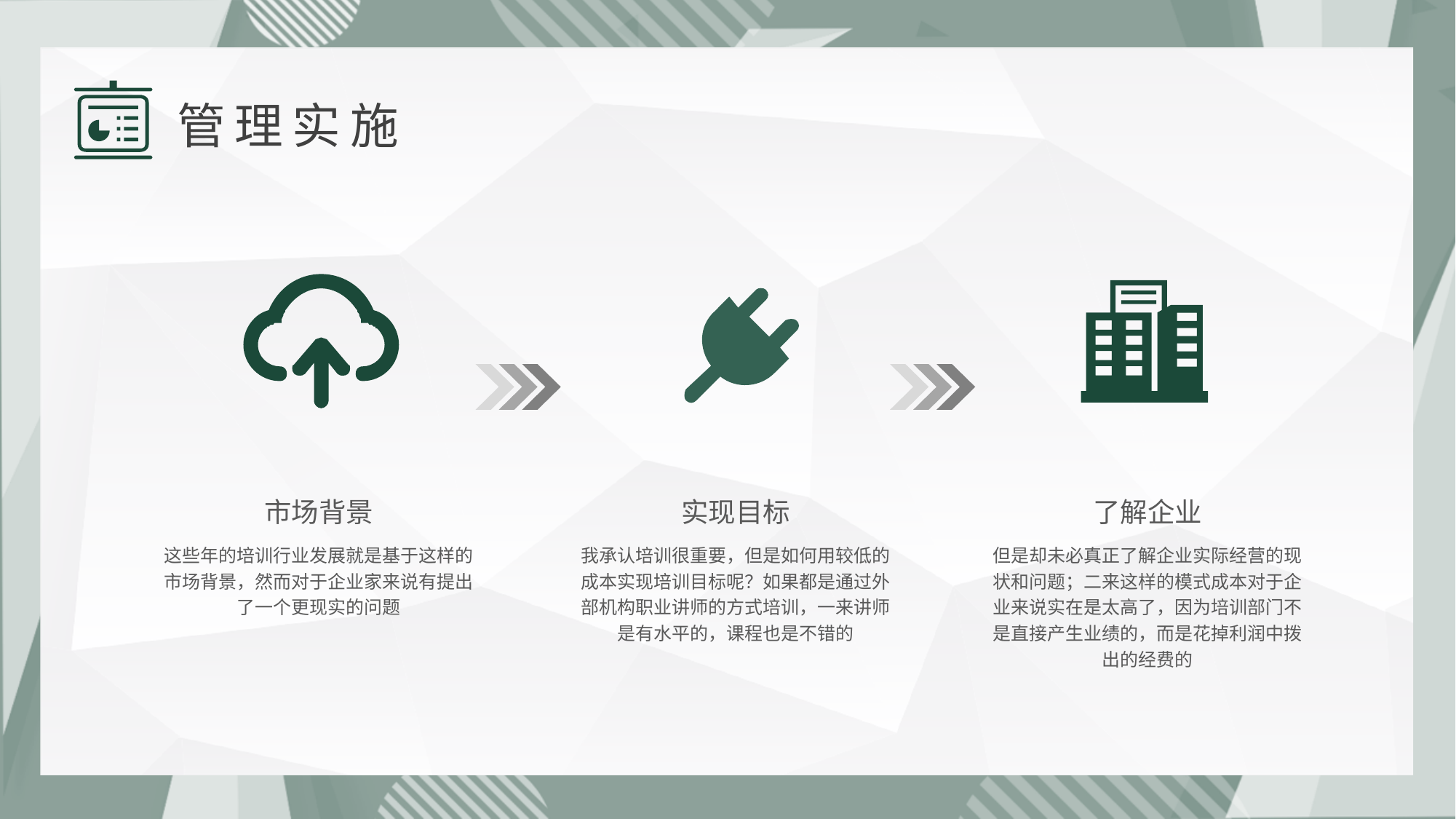

管理实施

市场背景
这些年的培训行业发展就是基于这样的市场背景，然而对于企业家来说有提出了一个更现实的问题
实现目标
我承认培训很重要，但是如何用较低的成本实现培训目标呢？如果都是通过外部机构职业讲师的方式培训，一来讲师是有水平的，课程也是不错的
了解企业
但是却未必真正了解企业实际经营的现状和问题；二来这样的模式成本对于企业来说实在是太高了，因为培训部门不是直接产生业绩的，而是花掉利润中拨出的经费的